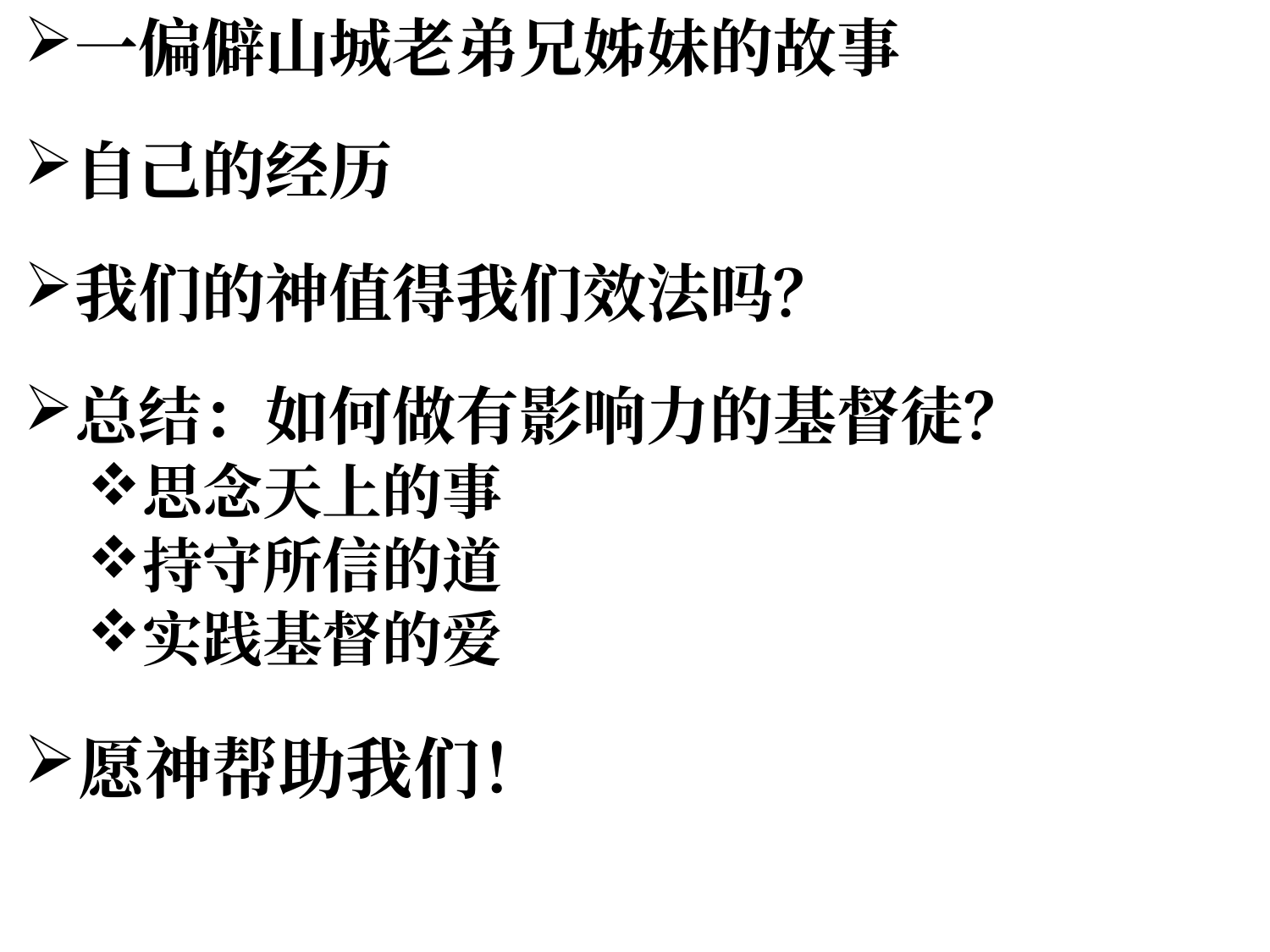

一偏僻山城老弟兄姊妹的故事

自己的经历

我们的神值得我们效法吗？

总结：如何做有影响力的基督徒？
思念天上的事
持守所信的道
实践基督的爱

愿神帮助我们！